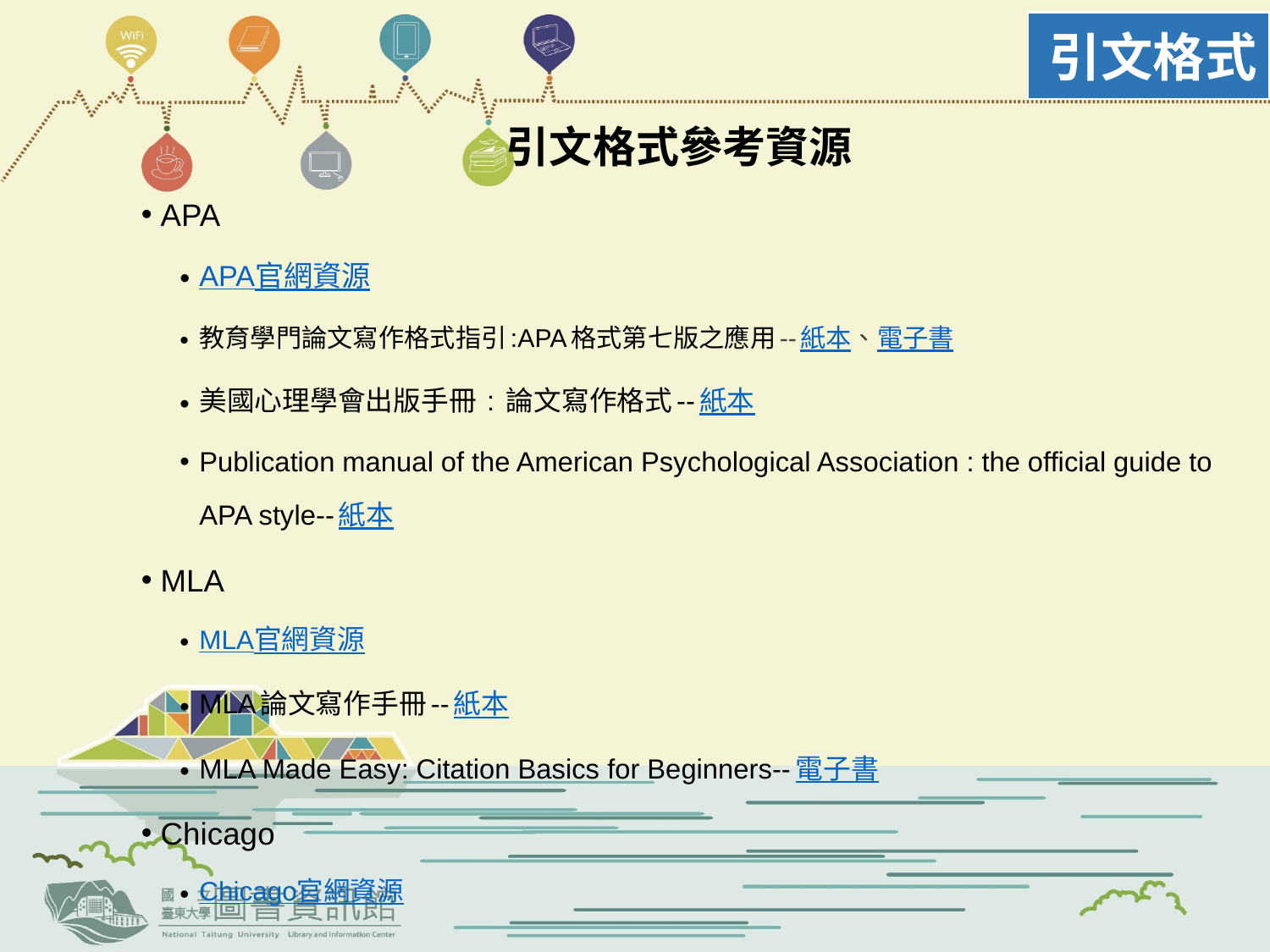

引文格式
引文格式參考資源
APA
APA官網資源
教育學門論文寫作格式指引:APA格式第七版之應用--紙本、電子書
美國心理學會出版手冊 : 論文寫作格式--紙本
Publication manual of the American Psychological Association : the official guide to APA style--紙本
MLA
MLA官網資源
MLA論文寫作手冊--紙本
MLA Made Easy: Citation Basics for Beginners--電子書
Chicago
Chicago官網資源